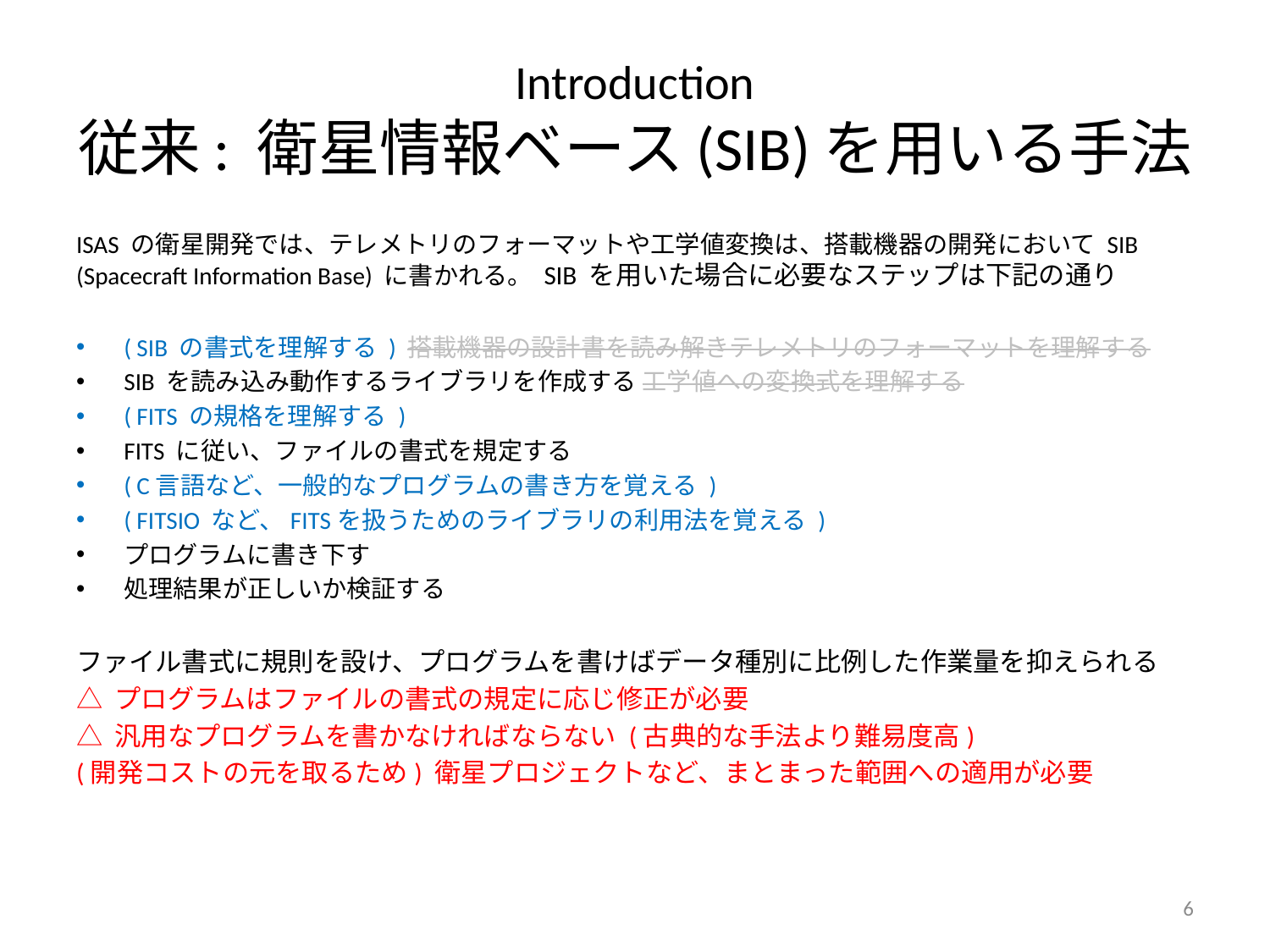

# Introduction 従来: 衛星情報ベース(SIB)を用いる手法
ISAS の衛星開発では、テレメトリのフォーマットや工学値変換は、搭載機器の開発において SIB (Spacecraft Information Base) に書かれる。 SIB を用いた場合に必要なステップは下記の通り

( SIB の書式を理解する ) 搭載機器の設計書を読み解きテレメトリのフォーマットを理解する
SIB を読み込み動作するライブラリを作成する 工学値への変換式を理解する
( FITS の規格を理解する )
FITS に従い、ファイルの書式を規定する
( C言語など、一般的なプログラムの書き方を覚える )
( FITSIO など、FITSを扱うためのライブラリの利用法を覚える )
プログラムに書き下す
処理結果が正しいか検証する

ファイル書式に規則を設け、プログラムを書けばデータ種別に比例した作業量を抑えられる
△ プログラムはファイルの書式の規定に応じ修正が必要
△ 汎用なプログラムを書かなければならない (古典的な手法より難易度高)
(開発コストの元を取るため) 衛星プロジェクトなど、まとまった範囲への適用が必要
6